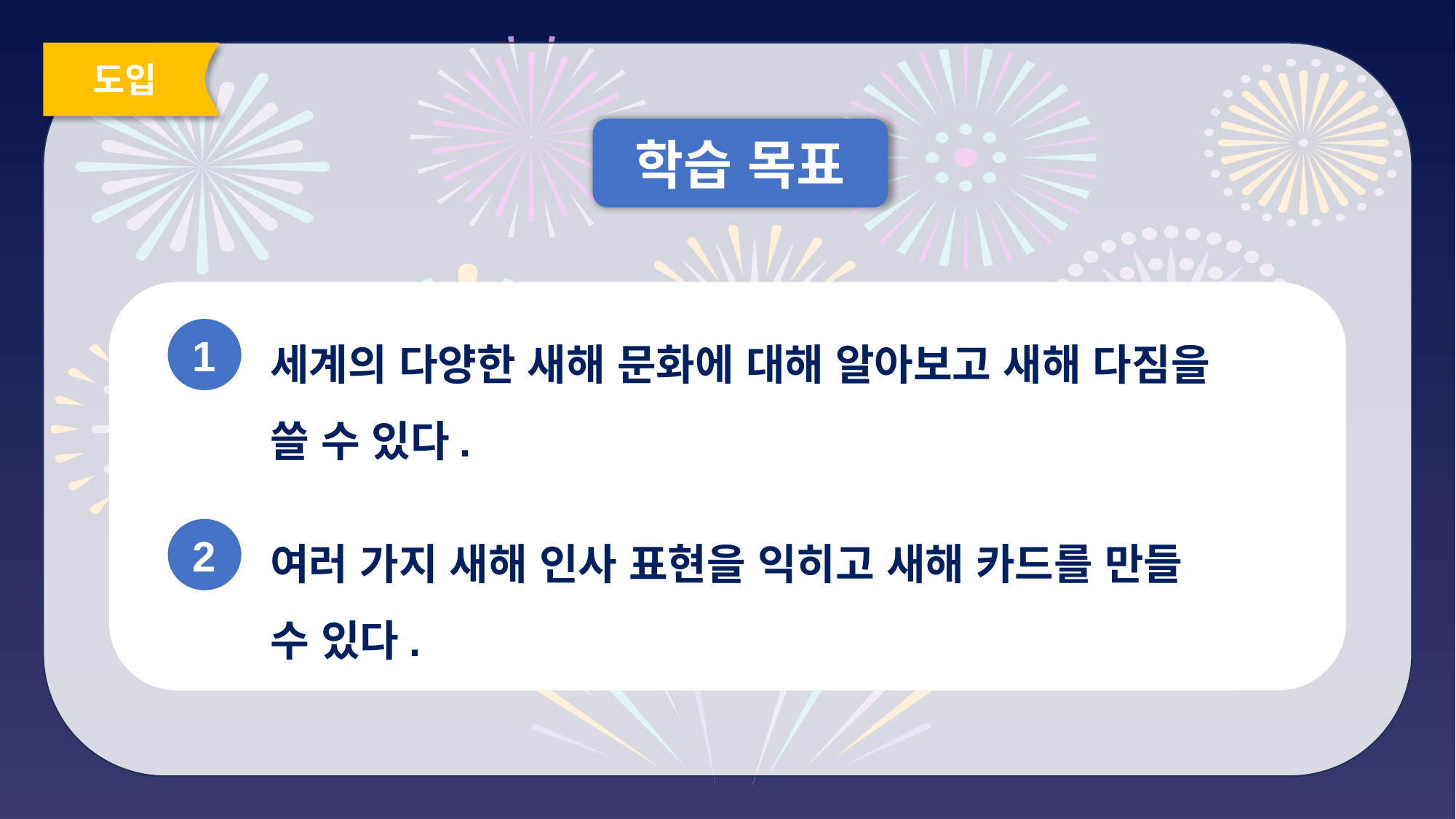

도입
학습 목표

세계의 다양한 새해 문화에 대해 알아보고 새해 다짐을
쓸 수 있다.
1
여러 가지 새해 인사 표현을 익히고 새해 카드를 만들
수 있다.
2